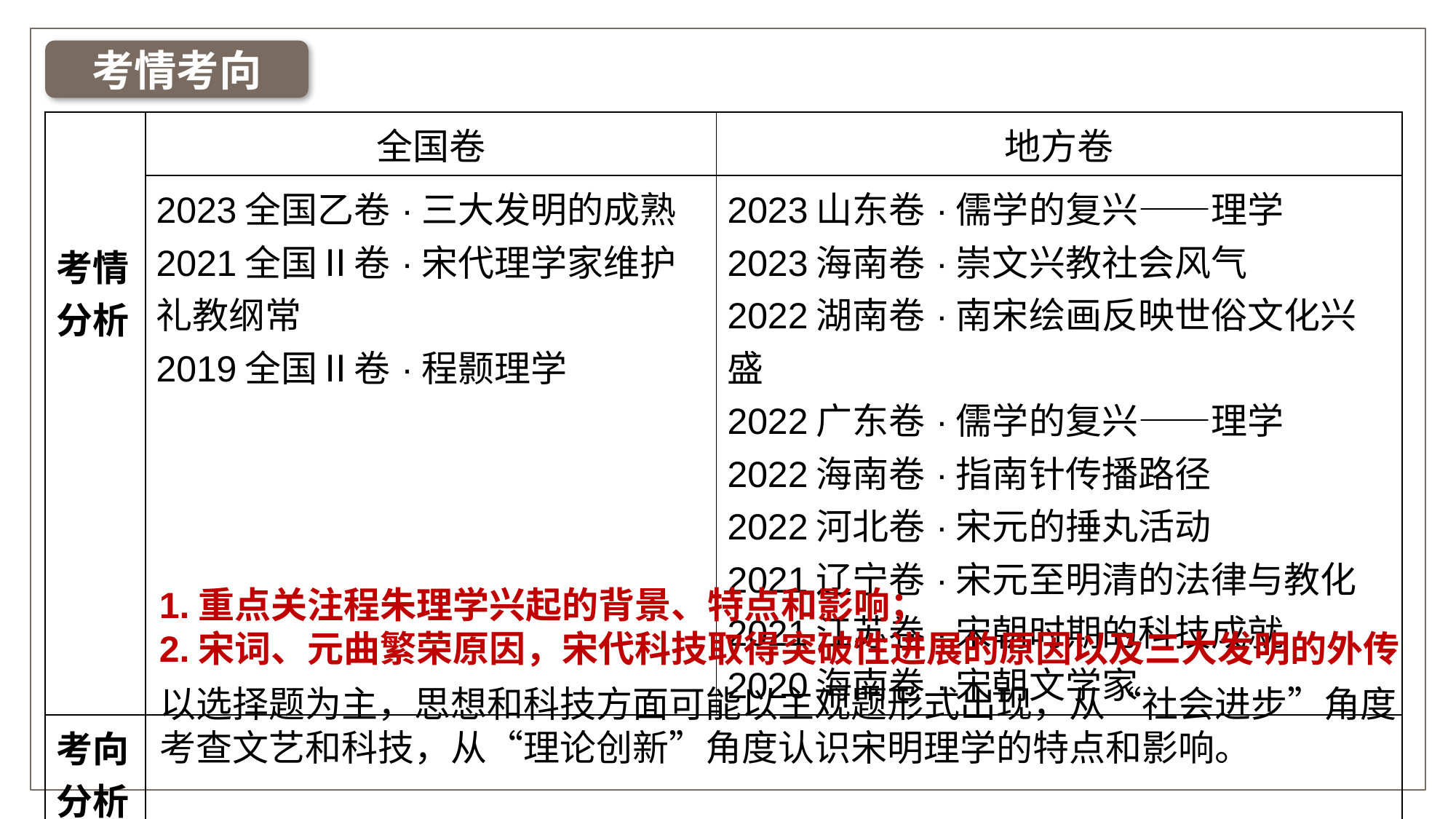

考情考向
| 考情分析 | 全国卷 | 地方卷 |
| --- | --- | --- |
|  | 2023全国乙卷·三大发明的成熟 2021全国Ⅱ卷·宋代理学家维护礼教纲常 2019全国Ⅱ卷·程颢理学 | 2023山东卷·儒学的复兴——理学 2023海南卷·崇文兴教社会风气 2022湖南卷·南宋绘画反映世俗文化兴盛 2022广东卷·儒学的复兴——理学 2022海南卷·指南针传播路径 2022河北卷·宋元的捶丸活动 2021辽宁卷·宋元至明清的法律与教化 2021江苏卷·宋朝时期的科技成就 2020海南卷·宋朝文学家 |
| 考向 分析 |  |  |
| 考查方式 |  |  |
1.重点关注程朱理学兴起的背景、特点和影响；
2.宋词、元曲繁荣原因，宋代科技取得突破性进展的原因以及三大发明的外传
以选择题为主，思想和科技方面可能以主观题形式出现，从“社会进步”角度考查文艺和科技，从“理论创新”角度认识宋明理学的特点和影响。